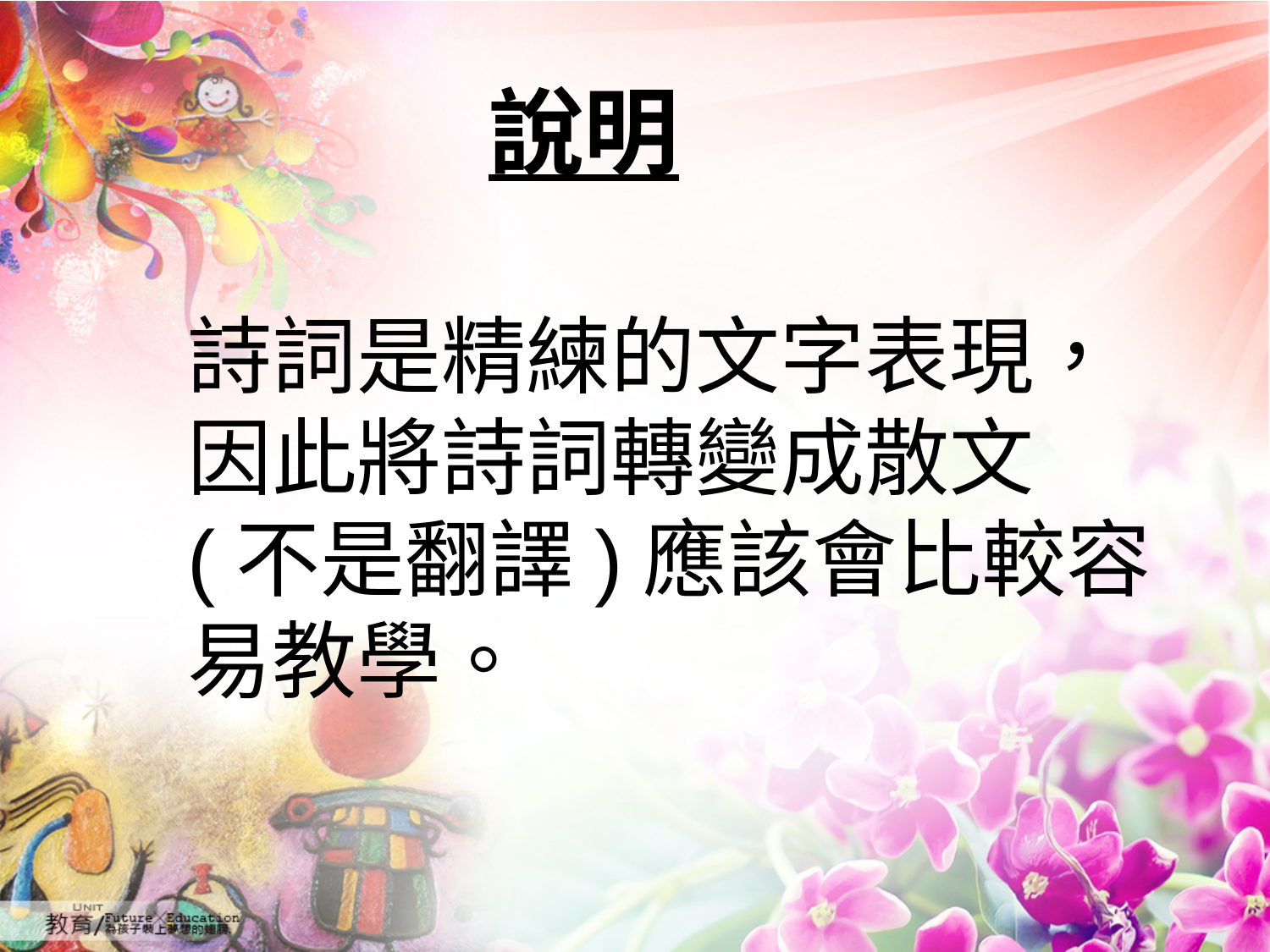

說明
詩詞是精練的文字表現，
因此將詩詞轉變成散文(不是翻譯)應該會比較容易教學。